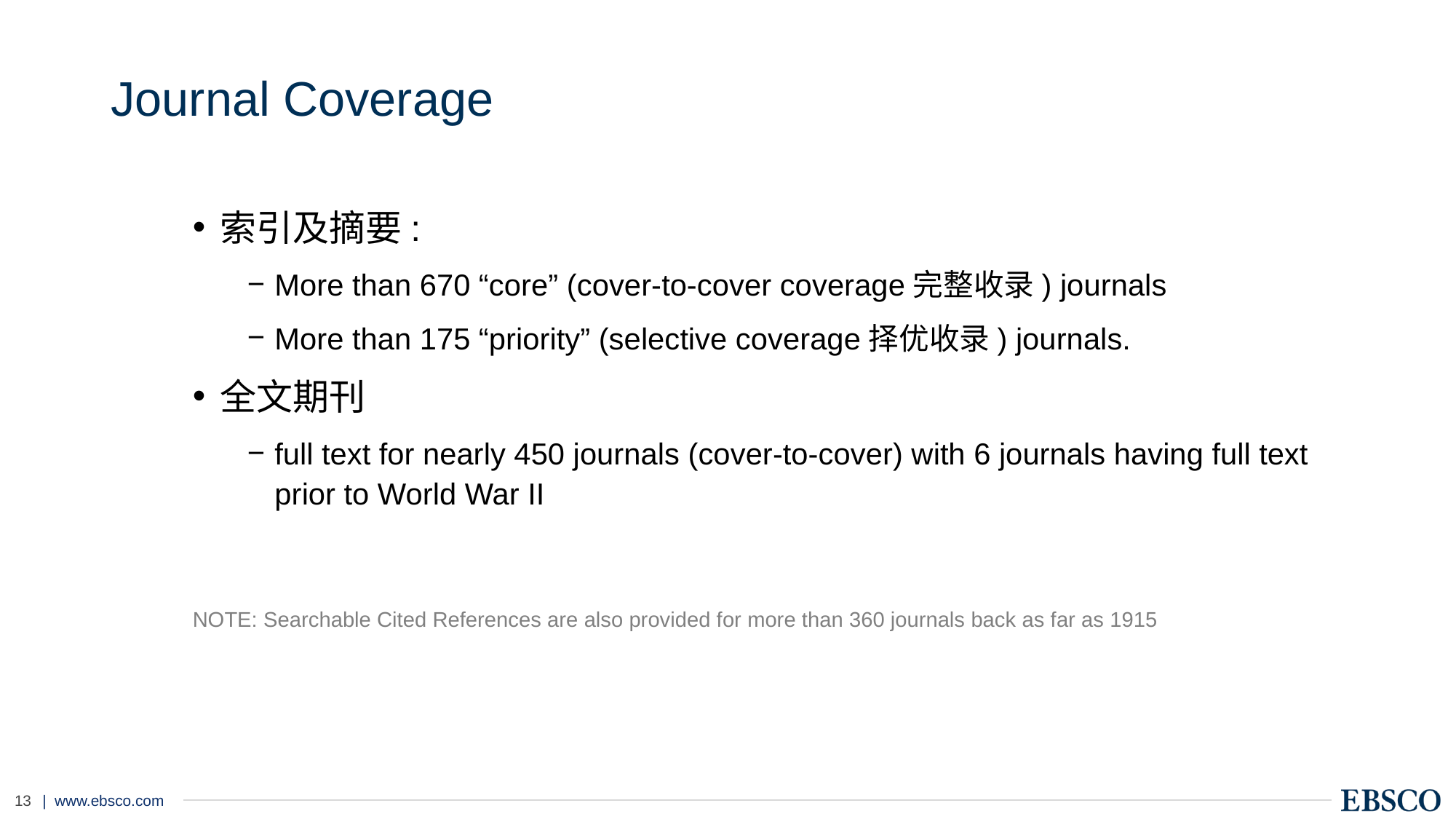

# Journal Coverage
索引及摘要:
More than 670 “core” (cover-to-cover coverage完整收录) journals
More than 175 “priority” (selective coverage择优收录) journals.
全文期刊
full text for nearly 450 journals (cover-to-cover) with 6 journals having full text prior to World War II
NOTE: Searchable Cited References are also provided for more than 360 journals back as far as 1915